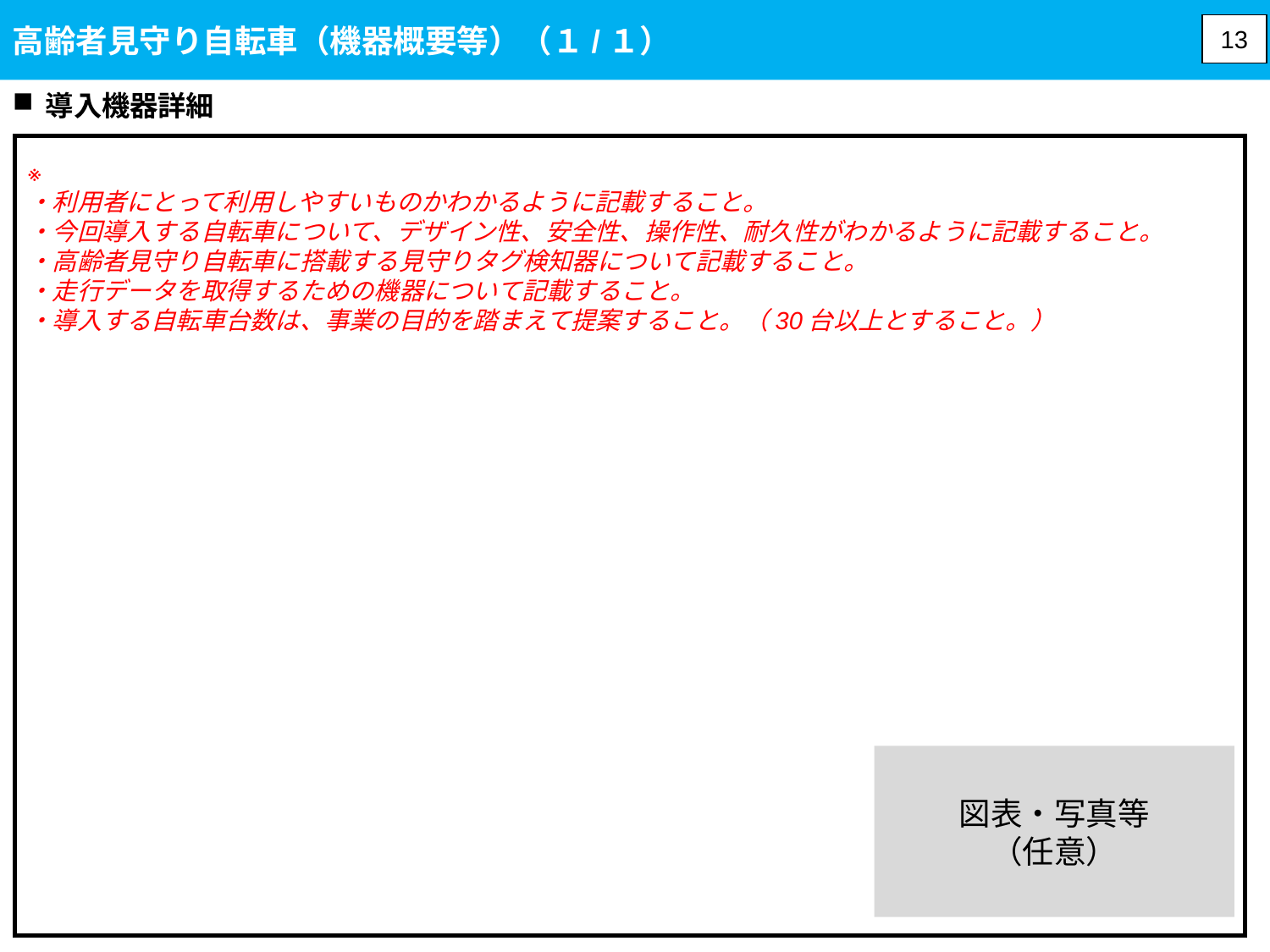

高齢者見守り自転車（機器概要等）（１/１）
13
導入機器詳細

※
・利用者にとって利用しやすいものかわかるように記載すること。
・今回導入する自転車について、デザイン性、安全性、操作性、耐久性がわかるように記載すること。
・高齢者見守り自転車に搭載する見守りタグ検知器について記載すること。
・走行データを取得するための機器について記載すること。
・導入する自転車台数は、事業の目的を踏まえて提案すること。（30台以上とすること。）
図表・写真等
（任意）